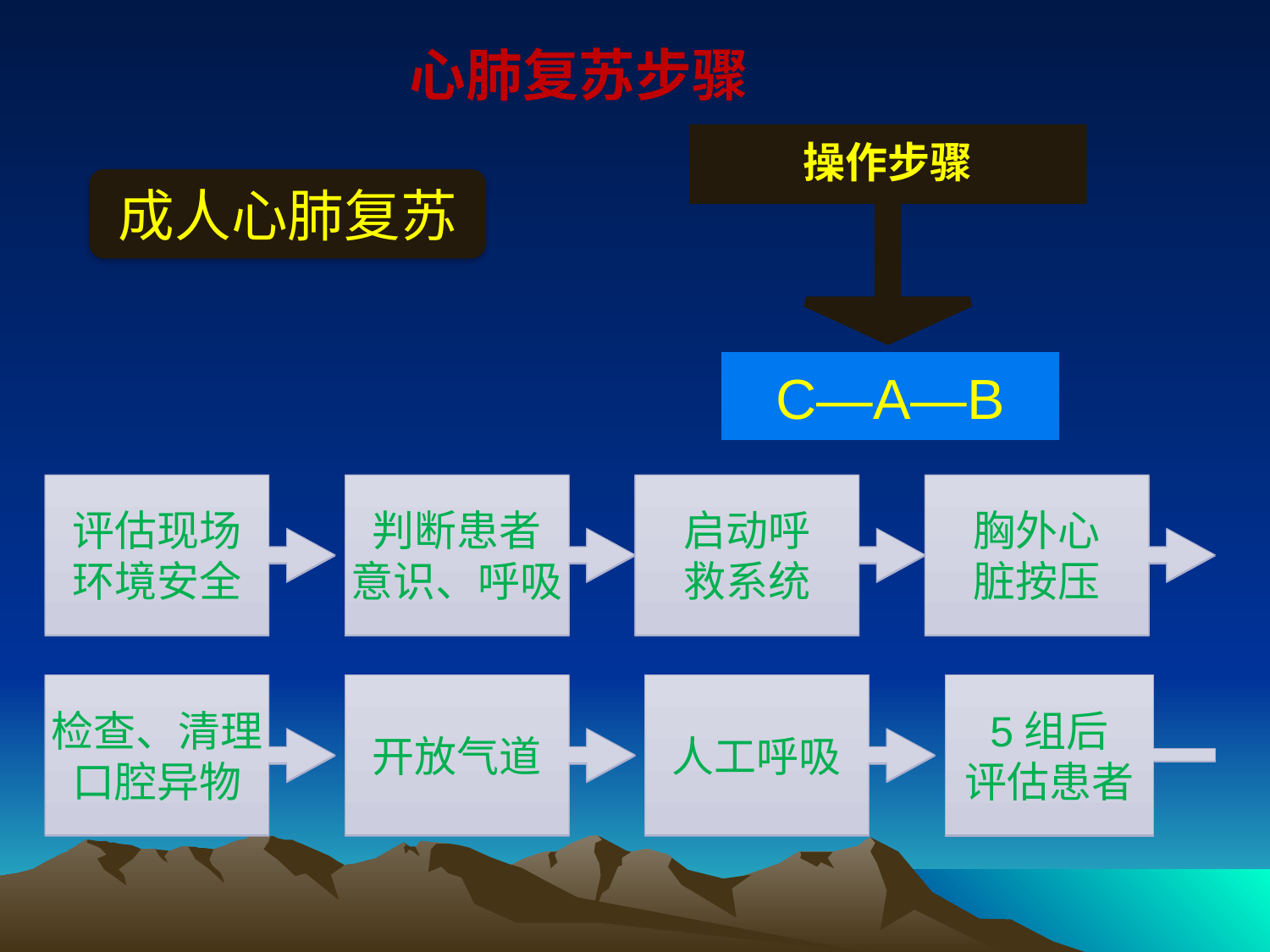

心肺复苏步骤
操作步骤
C—A—B
成人心肺复苏
评估现场
环境安全
判断患者
意识、呼吸
启动呼
救系统
胸外心
脏按压
评估现场
环境安全
判断患者
意识、呼吸
启动呼
救系统
胸外心
脏按压
检查、清理
口腔异物
开放气道
人工呼吸
5组后
评估患者
检查、清理
口腔异物
开放气道
人工呼吸
5组后
评估患者